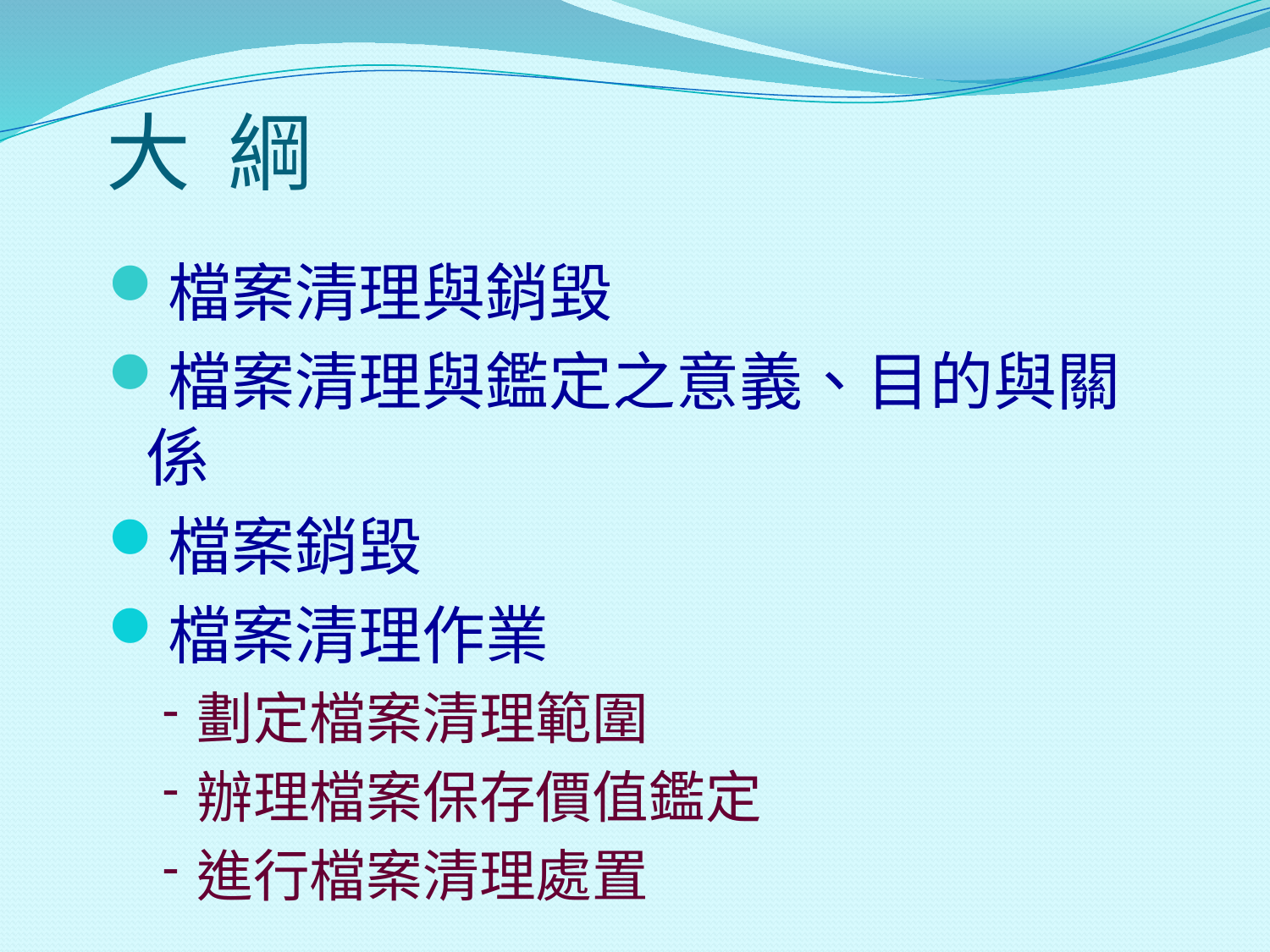

# 大  綱
檔案清理與銷毀
檔案清理與鑑定之意義、目的與關係
檔案銷毀
檔案清理作業
劃定檔案清理範圍
辦理檔案保存價值鑑定
進行檔案清理處置